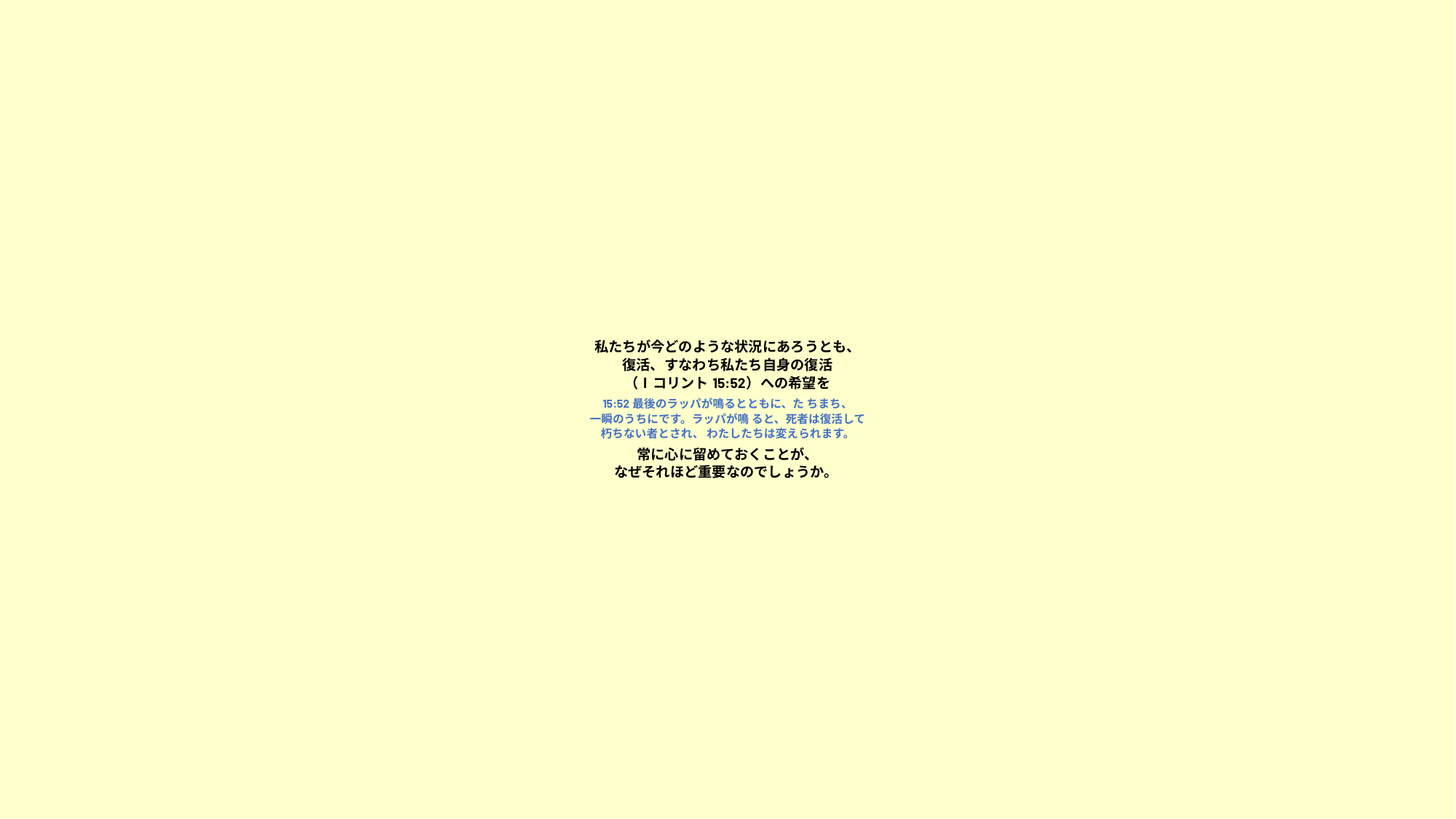

# 私たちが今どのような状況にあろうとも、 復活、すなわち私たち自身の復活 （Ⅰコリント 15:52）への希望を 　 15:52 最後のラッパが鳴るとともに、た ちまち、 一瞬のうちにです。ラッパが鳴 ると、死者は復活して 朽ちない者とされ、 わたしたちは変えられます。 　 常に心に留めておくことが、 なぜそれほど重要なのでしょうか。